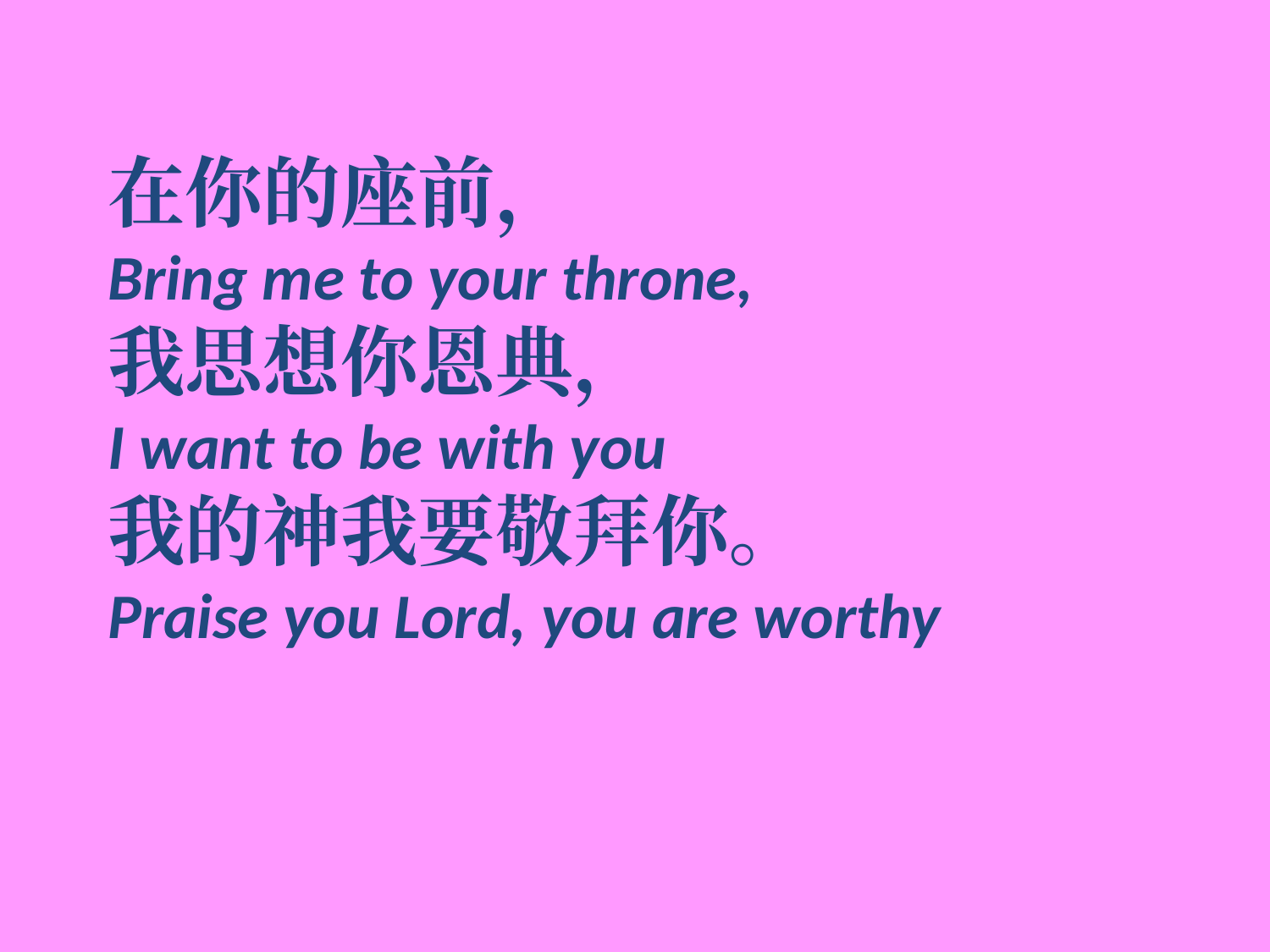

在你的座前，
Bring me to your throne,
我思想你恩典，
I want to be with you
我的神我要敬拜你。
Praise you Lord, you are worthy